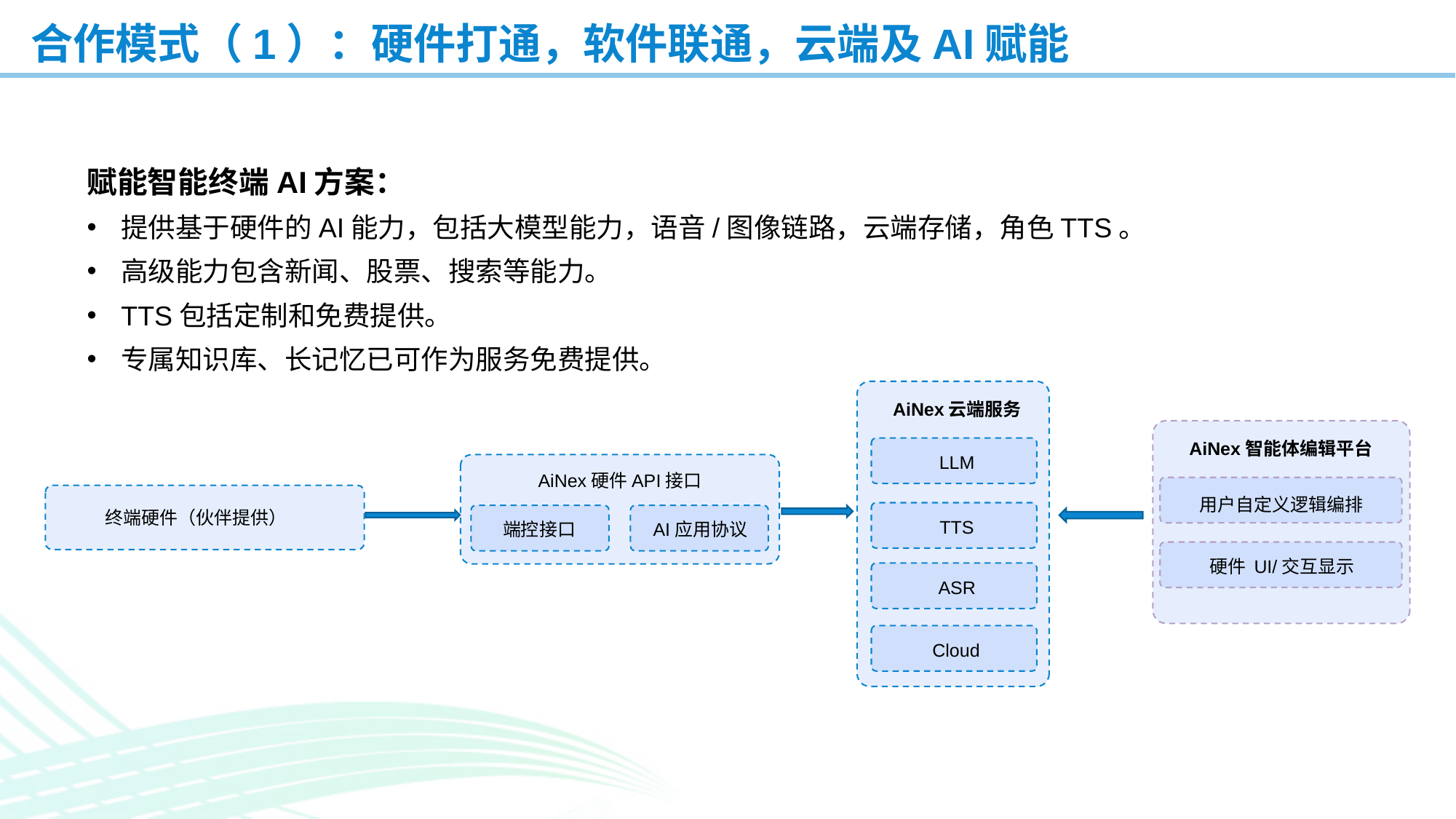

# 合作模式（1）：硬件打通，软件联通，云端及AI赋能
赋能智能终端AI方案：
提供基于硬件的AI能力，包括大模型能力，语音/图像链路，云端存储，角色TTS。
高级能力包含新闻、股票、搜索等能力。
TTS包括定制和免费提供。
专属知识库、长记忆已可作为服务免费提供。

AiNex云端服务

AiNex智能体编辑平台

LLM

AiNex硬件API接口

用户自定义逻辑编排
终端硬件（伙伴提供）

TTS
端控接口
AI应用协议

硬件 UI/交互显示

ASR

Cloud